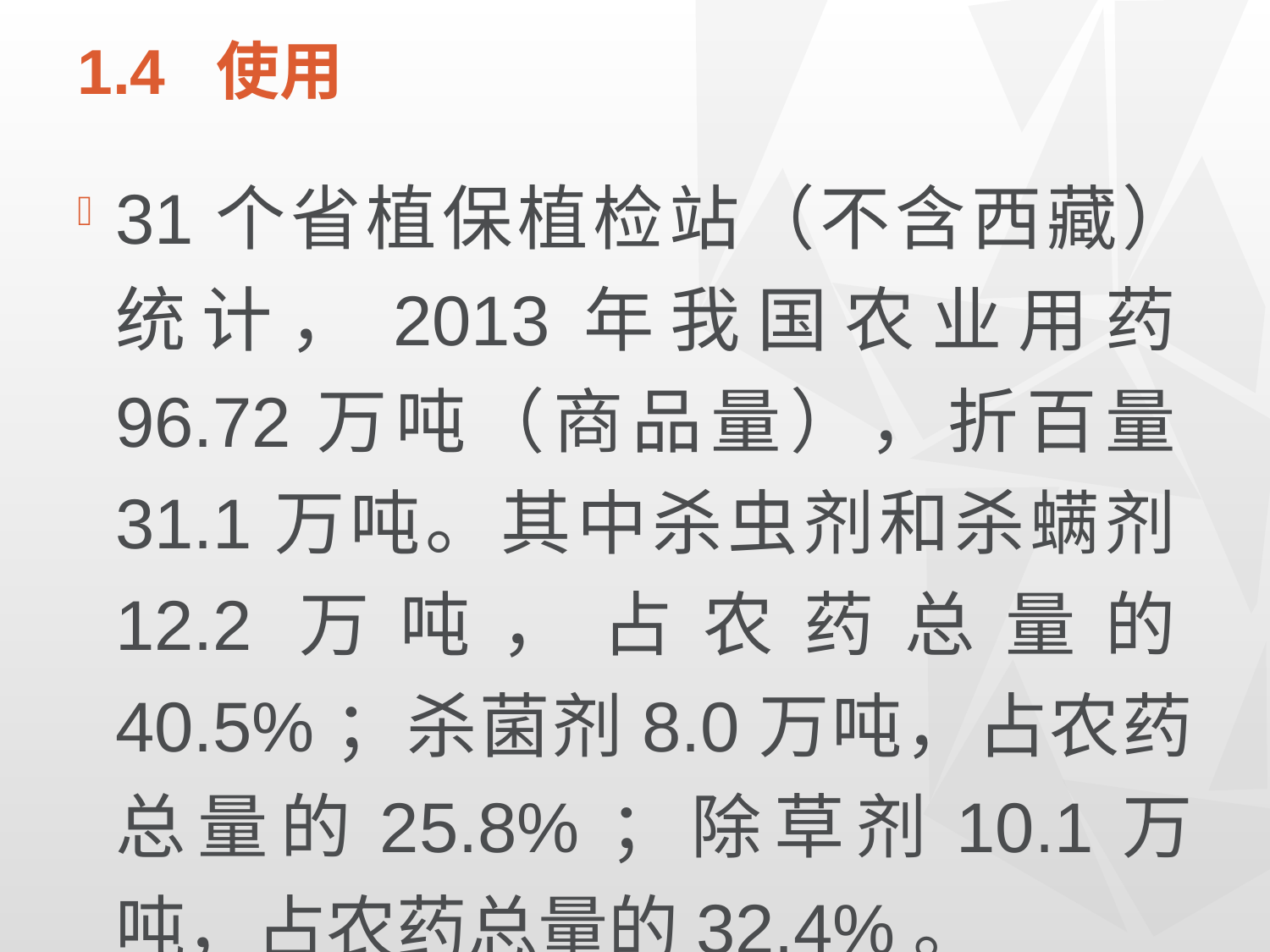

# 1.4  使用
31个省植保植检站（不含西藏）统计，2013年我国农业用药96.72万吨（商品量），折百量31.1万吨。其中杀虫剂和杀螨剂12.2万吨，占农药总量的40.5%；杀菌剂8.0万吨，占农药总量的25.8%；除草剂10.1万吨，占农药总量的32.4%。